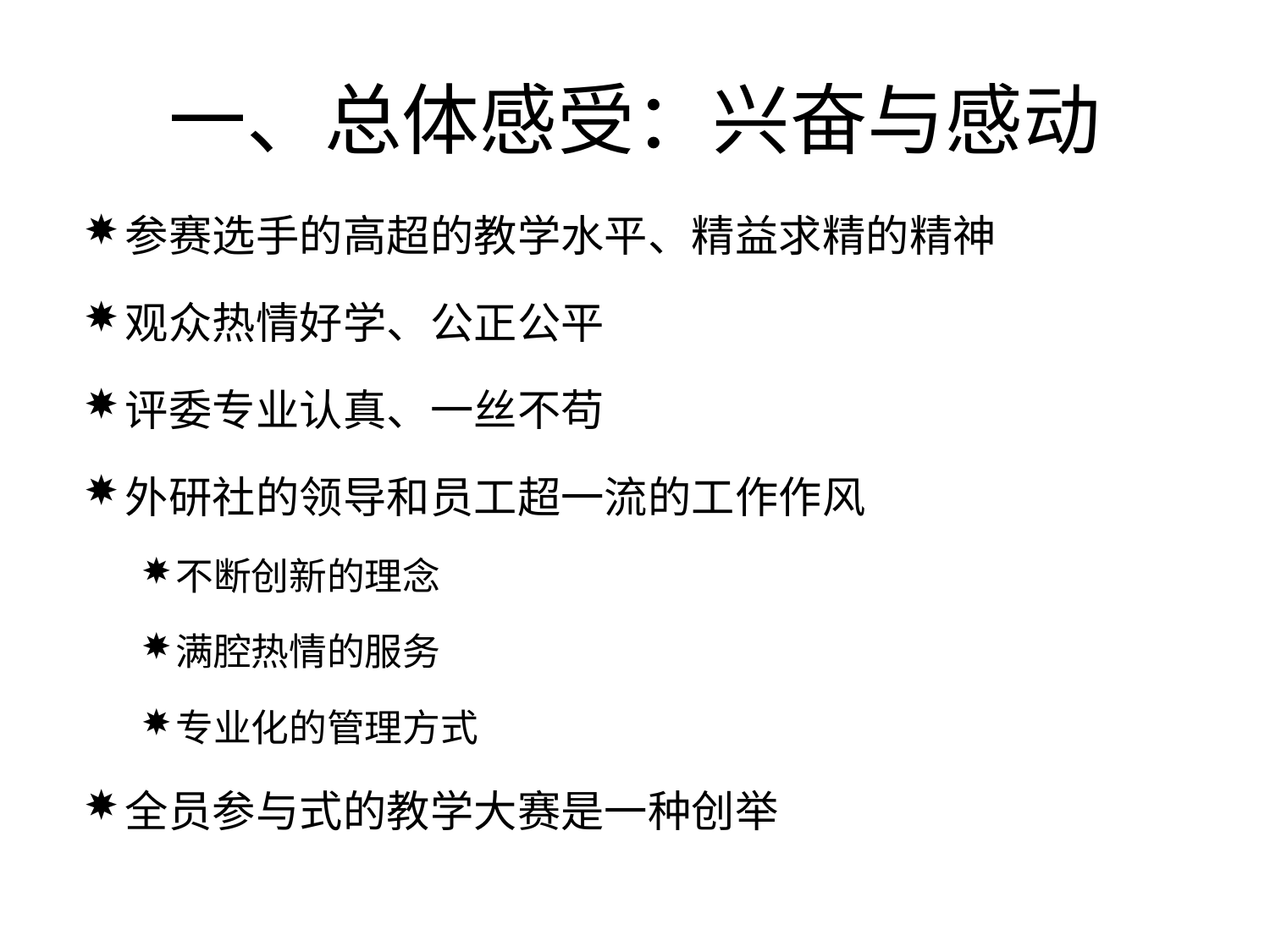

# 一、总体感受：兴奋与感动
参赛选手的高超的教学水平、精益求精的精神
观众热情好学、公正公平
评委专业认真、一丝不苟
外研社的领导和员工超一流的工作作风
不断创新的理念
满腔热情的服务
专业化的管理方式
全员参与式的教学大赛是一种创举